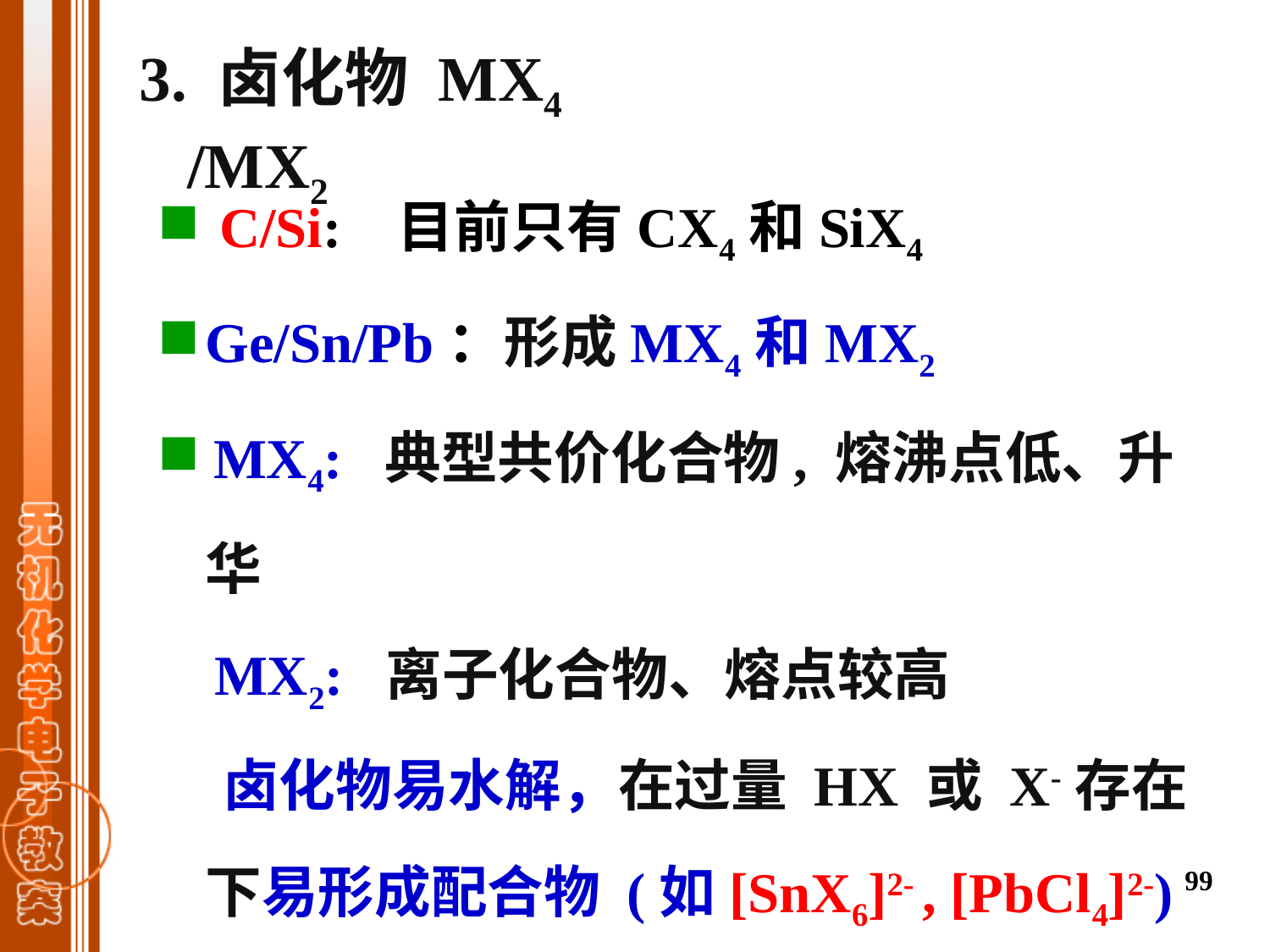

3. 卤化物 MX4 /MX2
 C/Si:   目前只有CX4和SiX4
Ge/Sn/Pb：形成MX4和MX2
 MX4:  典型共价化合物, 熔沸点低、升华
    MX2:  离子化合物、熔点较高
    卤化物易水解，在过量 HX 或 X-存在下易形成配合物 (如[SnX6]2- , [PbCl4]2-)
     PbX4 (Br/I)：不存在
99